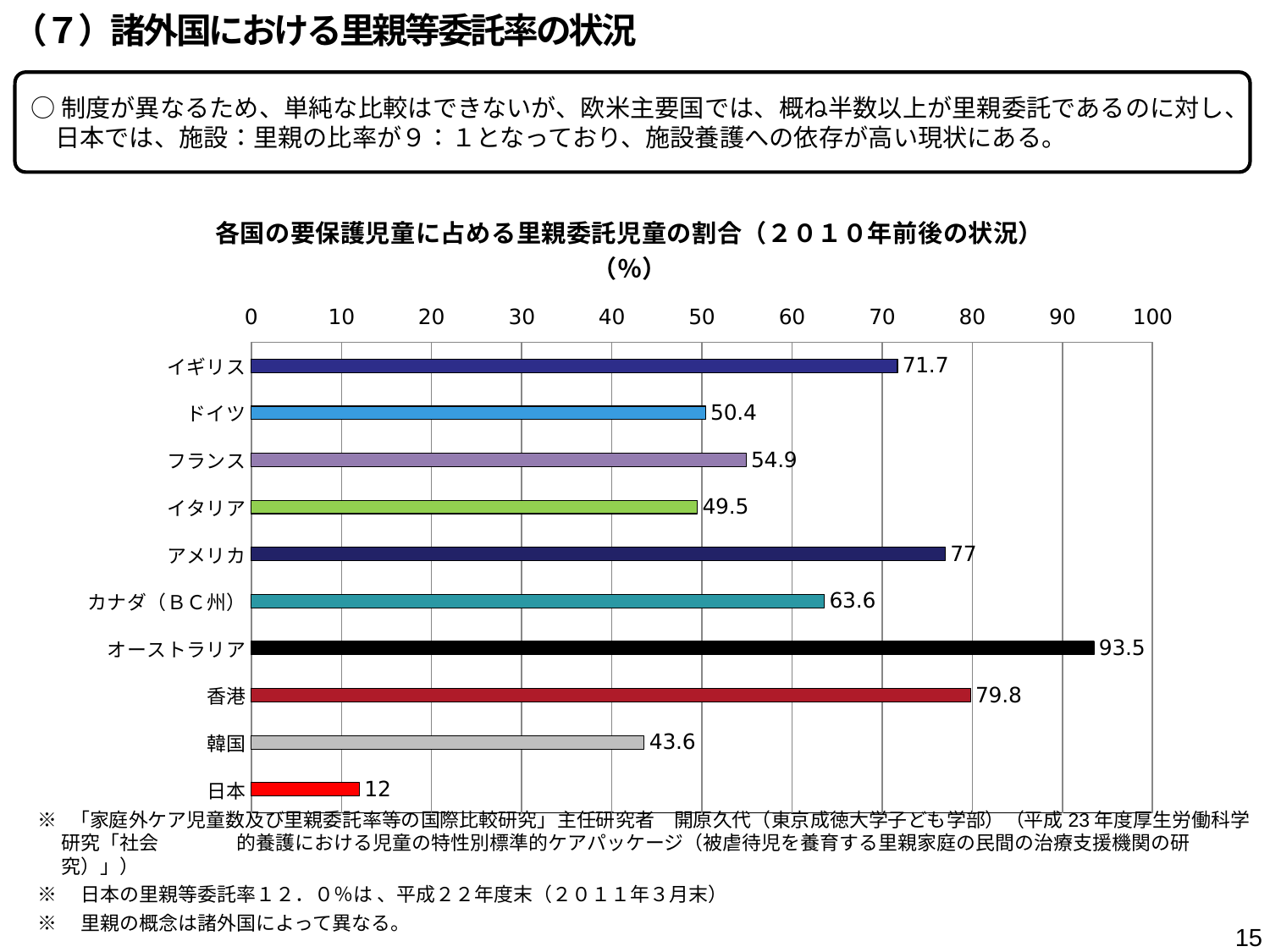

（７）諸外国における里親等委託率の状況
○制度が異なるため、単純な比較はできないが、欧米主要国では、概ね半数以上が里親委託であるのに対し、日本では、施設：里親の比率が９：１となっており、施設養護への依存が高い現状にある。

### Chart: 各国の要保護児童に占める里親委託児童の割合（２０１０年前後の状況）（％）

| Category | ２０１０年前後委託率（％） |
|---|---|
| イギリス | 71.7 |
| ドイツ | 50.4 |
| フランス | 54.9 |
| イタリア | 49.5 |
| アメリカ | 77.0 |
| カナダ（ＢＣ州） | 63.6 |
| オーストラリア | 93.5 |
| 香港 | 79.8 |
| 韓国 | 43.6 |
| 日本 | 12.0 |
※  「家庭外ケア児童数及び里親委託率等の国際比較研究」主任研究者　開原久代（東京成徳大学子ども学部）（平成23年度厚生労働科学研究「社会　　　　的養護における児童の特性別標準的ケアパッケージ（被虐待児を養育する里親家庭の民間の治療支援機関の研究）」）
※　日本の里親等委託率１２．０％は 、平成２２年度末（２０１１年３月末）
※　里親の概念は諸外国によって異なる。
15